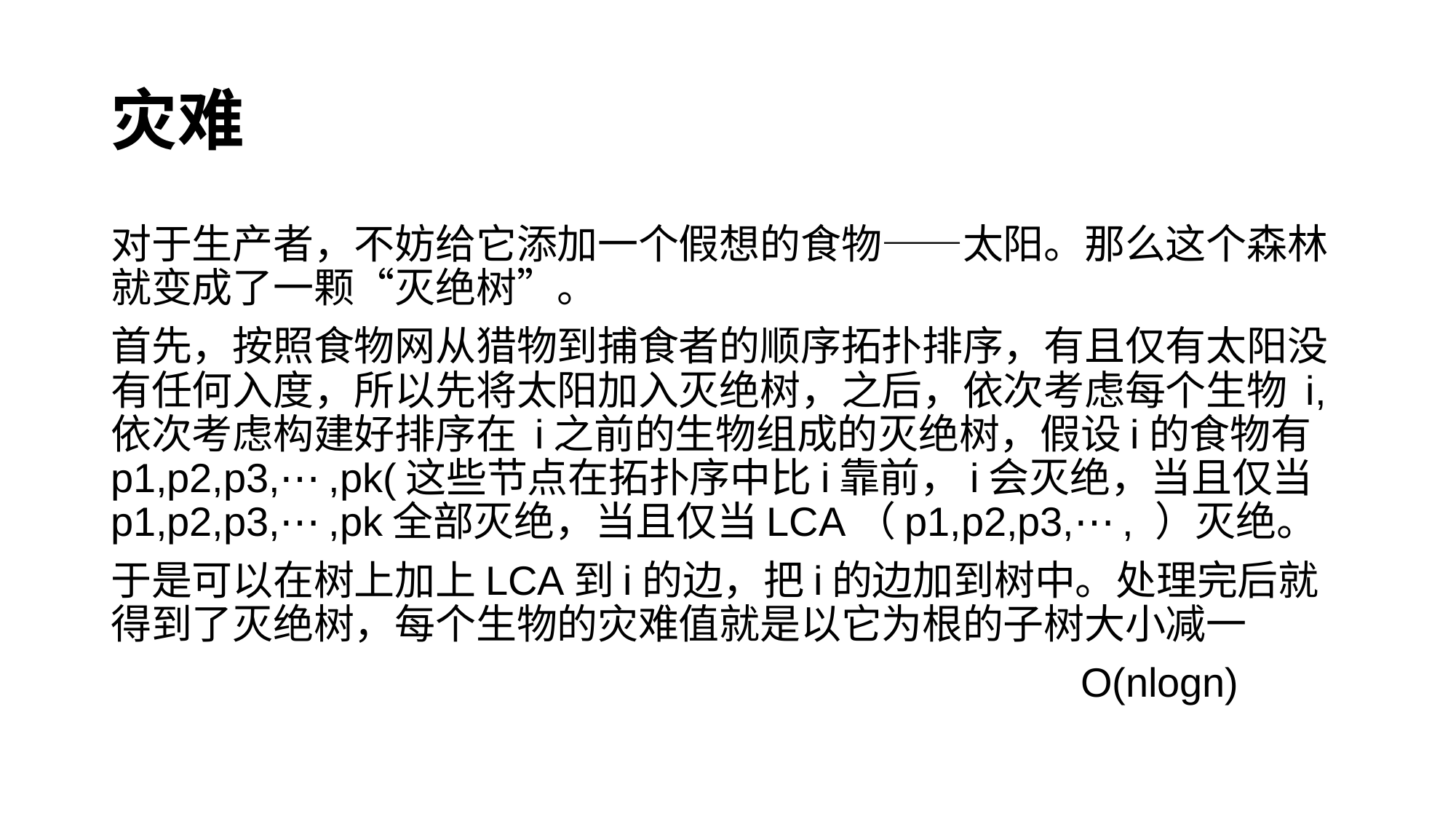

# 灾难
对于生产者，不妨给它添加一个假想的食物——太阳。那么这个森林就变成了一颗“灭绝树”。
首先，按照食物网从猎物到捕食者的顺序拓扑排序，有且仅有太阳没有任何入度，所以先将太阳加入灭绝树，之后，依次考虑每个生物 i,依次考虑构建好排序在 i之前的生物组成的灭绝树，假设i的食物有 p1,p2,p3,⋯ ,pk(这些节点在拓扑序中比i靠前，i会灭绝，当且仅当p1,p2,p3,⋯ ,pk​全部灭绝，当且仅当LCA（p1,p2,p3,⋯ , ）灭绝。
于是可以在树上加上LCA到i的边，把i的边加到树中。处理完后就得到了灭绝树，每个生物的灾难值就是以它为根的子树大小减一
                                                                                      O(nlogn)